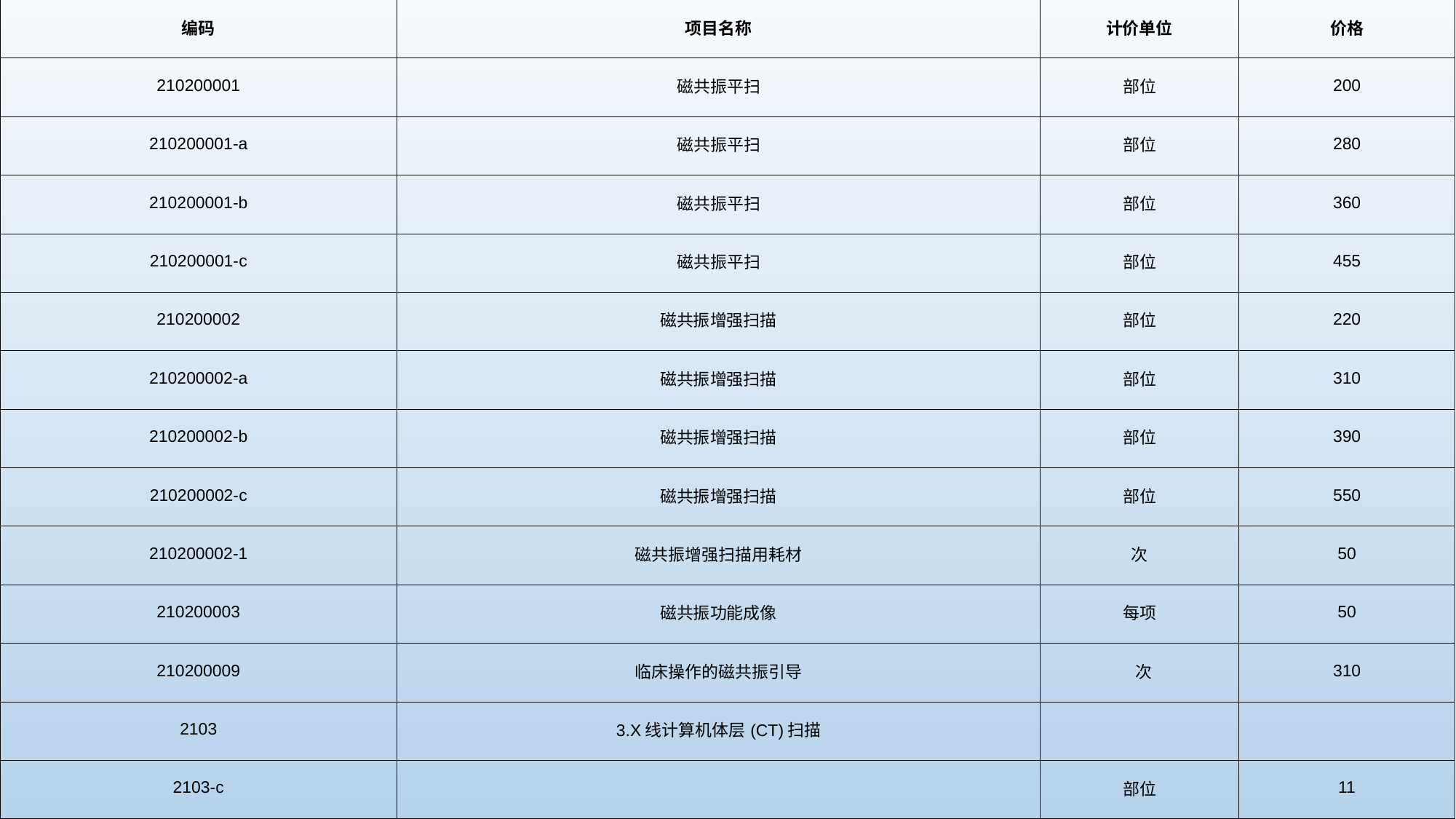

| 编码 | 项目名称 | 计价单位 | 价格 |
| --- | --- | --- | --- |
| 210200001 | 磁共振平扫 | 部位 | 200 |
| 210200001-a | 磁共振平扫 | 部位 | 280 |
| 210200001-b | 磁共振平扫 | 部位 | 360 |
| 210200001-c | 磁共振平扫 | 部位 | 455 |
| 210200002 | 磁共振增强扫描 | 部位 | 220 |
| 210200002-a | 磁共振增强扫描 | 部位 | 310 |
| 210200002-b | 磁共振增强扫描 | 部位 | 390 |
| 210200002-c | 磁共振增强扫描 | 部位 | 550 |
| 210200002-1 | 磁共振增强扫描用耗材 | 次 | 50 |
| 210200003 | 磁共振功能成像 | 每项 | 50 |
| 210200009 | 临床操作的磁共振引导 | 次 | 310 |
| 2103 | 3.X线计算机体层(CT)扫描 |  |  |
| 2103-c |  | 部位 | 11 |